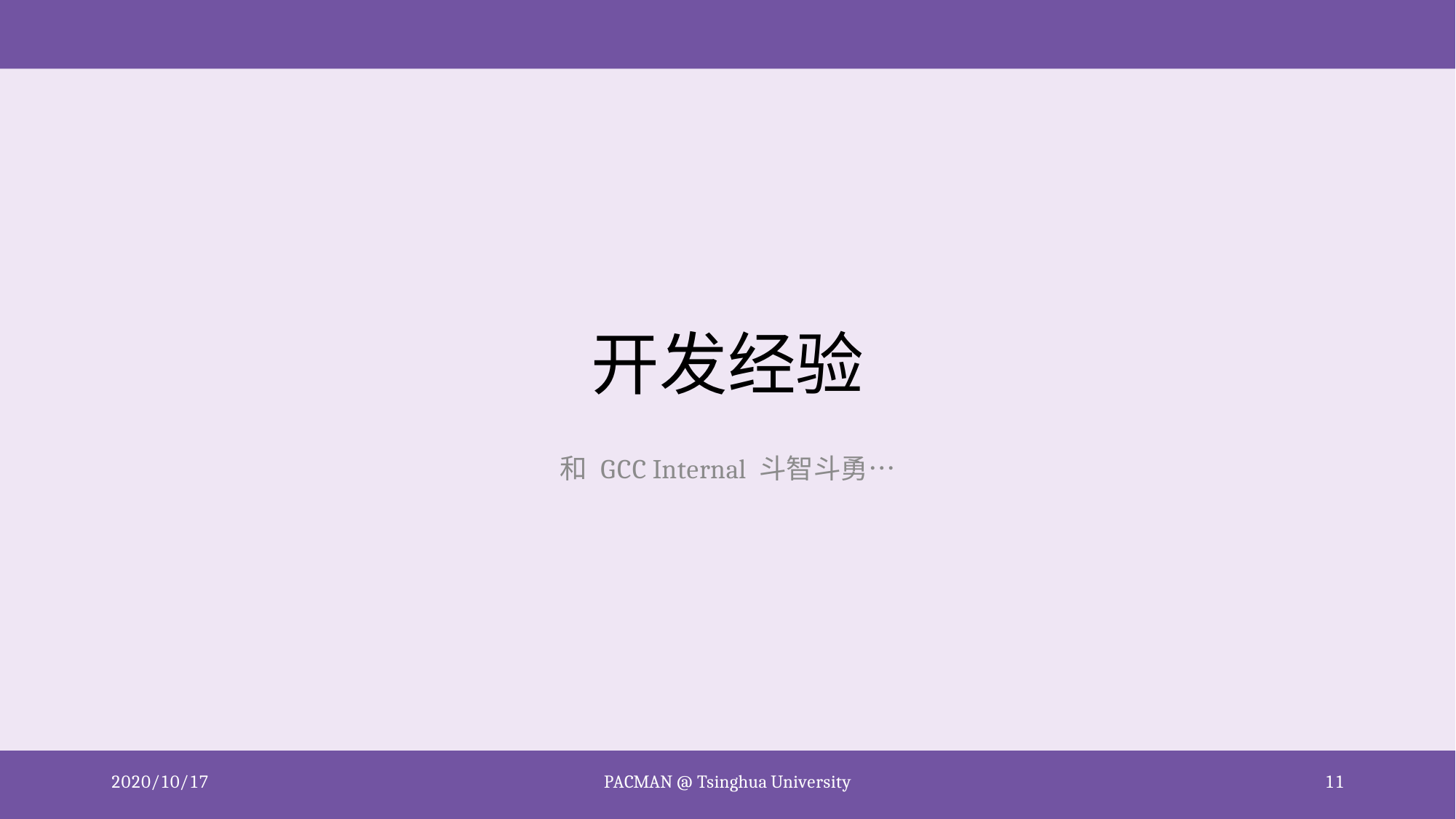

# 开发经验
和 GCC Internal 斗智斗勇…
2020/10/17
PACMAN @ Tsinghua University
11